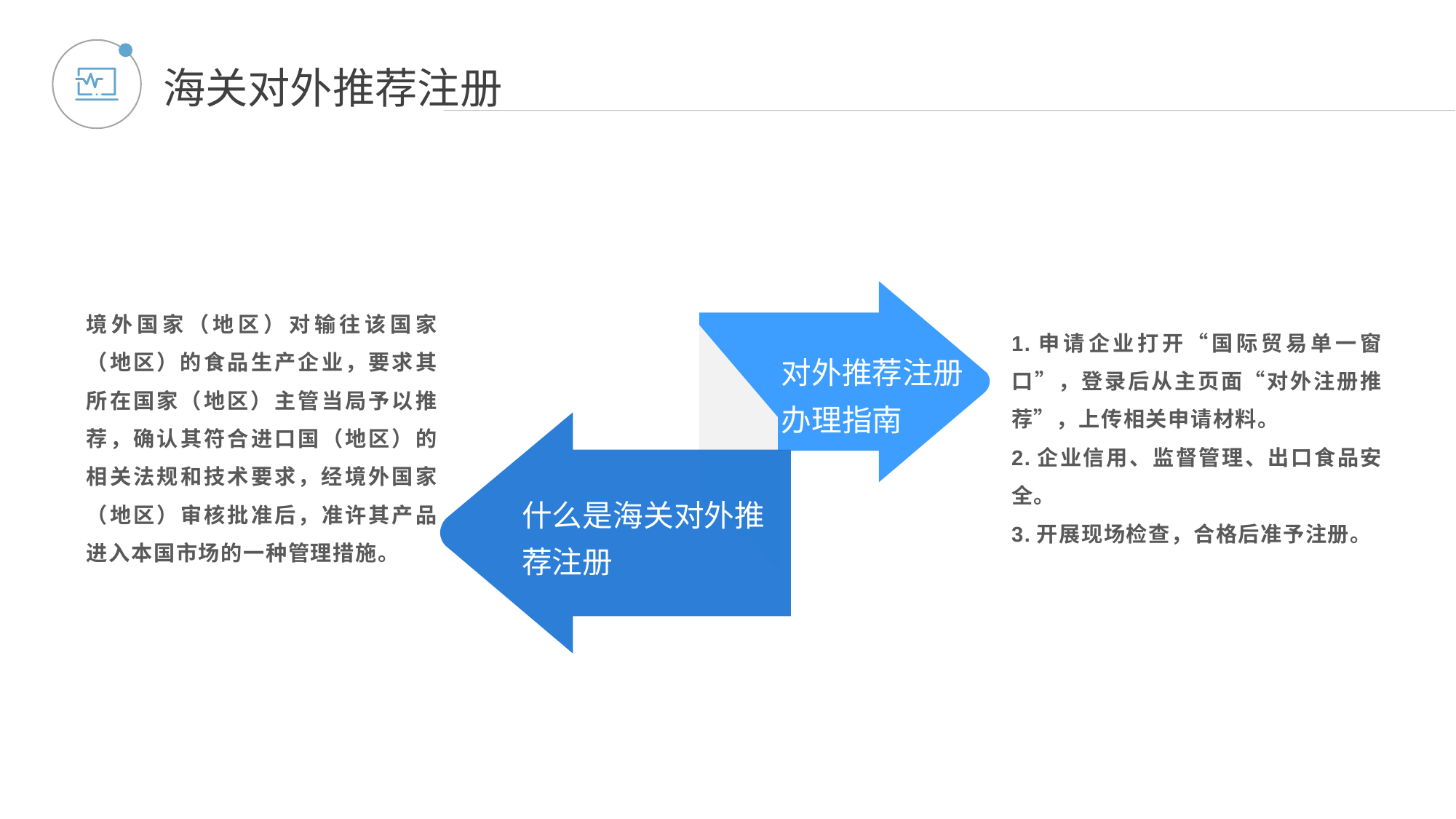

海关对外推荐注册

境外国家（地区）对输往该国家（地区）的食品生产企业，要求其所在国家（地区）主管当局予以推荐，确认其符合进口国（地区）的相关法规和技术要求，经境外国家（地区）审核批准后，准许其产品进入本国市场的一种管理措施。
1.申请企业打开“国际贸易单一窗口”，登录后从主页面“对外注册推荐”，上传相关申请材料。
2.企业信用、监督管理、出口食品安全。
3.开展现场检查，合格后准予注册。
对外推荐注册
办理指南
什么是海关对外推荐注册